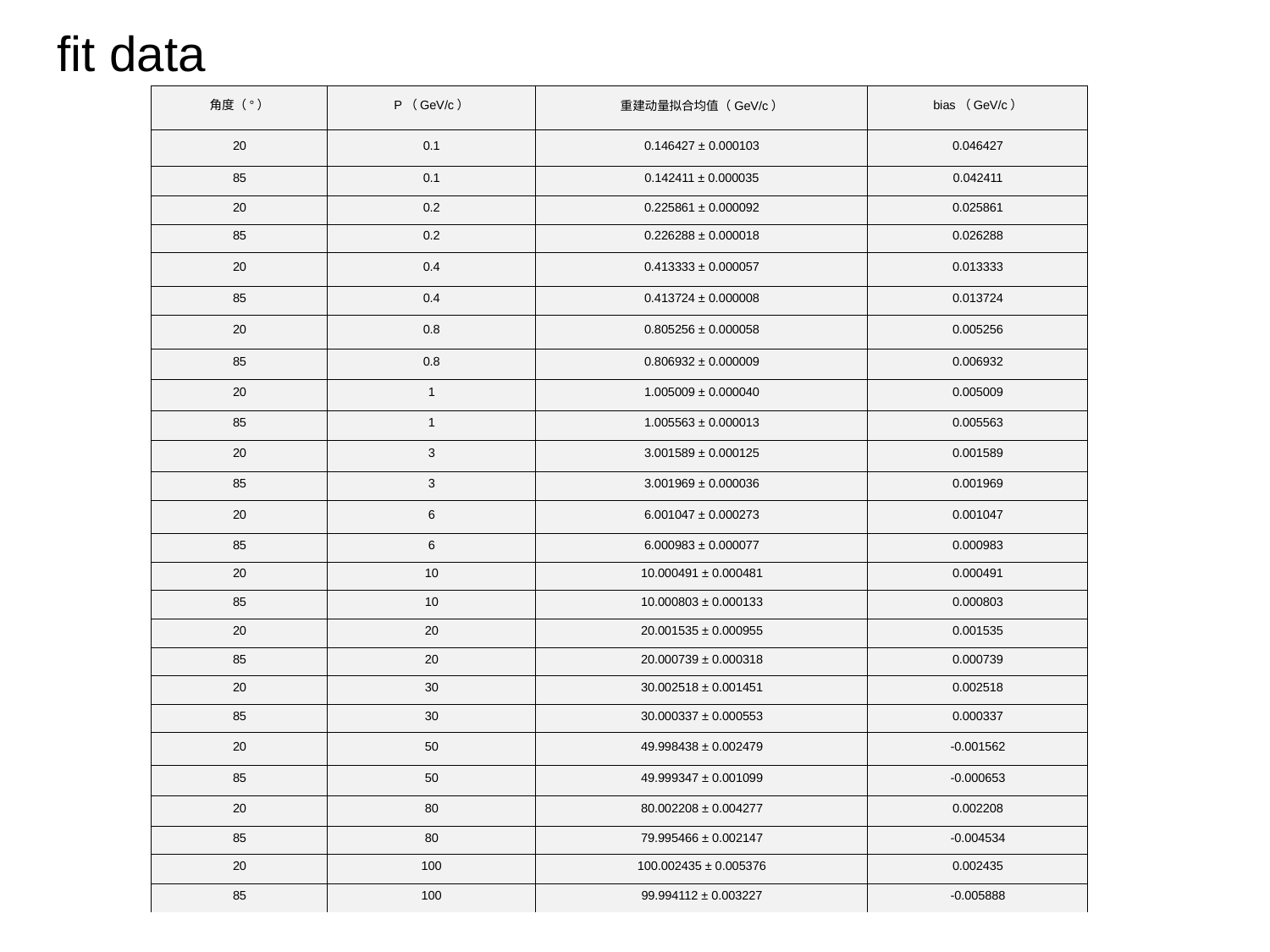

# fit data
| 角度（°） | P（GeV/c） | 重建动量拟合均值（GeV/c） | bias（GeV/c） |
| --- | --- | --- | --- |
| 20 | 0.1 | 0.146427 ± 0.000103 | 0.046427 |
| 85 | 0.1 | 0.142411 ± 0.000035 | 0.042411 |
| 20 | 0.2 | 0.225861 ± 0.000092 | 0.025861 |
| 85 | 0.2 | 0.226288 ± 0.000018 | 0.026288 |
| 20 | 0.4 | 0.413333 ± 0.000057 | 0.013333 |
| 85 | 0.4 | 0.413724 ± 0.000008 | 0.013724 |
| 20 | 0.8 | 0.805256 ± 0.000058 | 0.005256 |
| 85 | 0.8 | 0.806932 ± 0.000009 | 0.006932 |
| 20 | 1 | 1.005009 ± 0.000040 | 0.005009 |
| 85 | 1 | 1.005563 ± 0.000013 | 0.005563 |
| 20 | 3 | 3.001589 ± 0.000125 | 0.001589 |
| 85 | 3 | 3.001969 ± 0.000036 | 0.001969 |
| 20 | 6 | 6.001047 ± 0.000273 | 0.001047 |
| 85 | 6 | 6.000983 ± 0.000077 | 0.000983 |
| 20 | 10 | 10.000491 ± 0.000481 | 0.000491 |
| 85 | 10 | 10.000803 ± 0.000133 | 0.000803 |
| 20 | 20 | 20.001535 ± 0.000955 | 0.001535 |
| 85 | 20 | 20.000739 ± 0.000318 | 0.000739 |
| 20 | 30 | 30.002518 ± 0.001451 | 0.002518 |
| 85 | 30 | 30.000337 ± 0.000553 | 0.000337 |
| 20 | 50 | 49.998438 ± 0.002479 | -0.001562 |
| 85 | 50 | 49.999347 ± 0.001099 | -0.000653 |
| 20 | 80 | 80.002208 ± 0.004277 | 0.002208 |
| 85 | 80 | 79.995466 ± 0.002147 | -0.004534 |
| 20 | 100 | 100.002435 ± 0.005376 | 0.002435 |
| 85 | 100 | 99.994112 ± 0.003227 | -0.005888 |
7